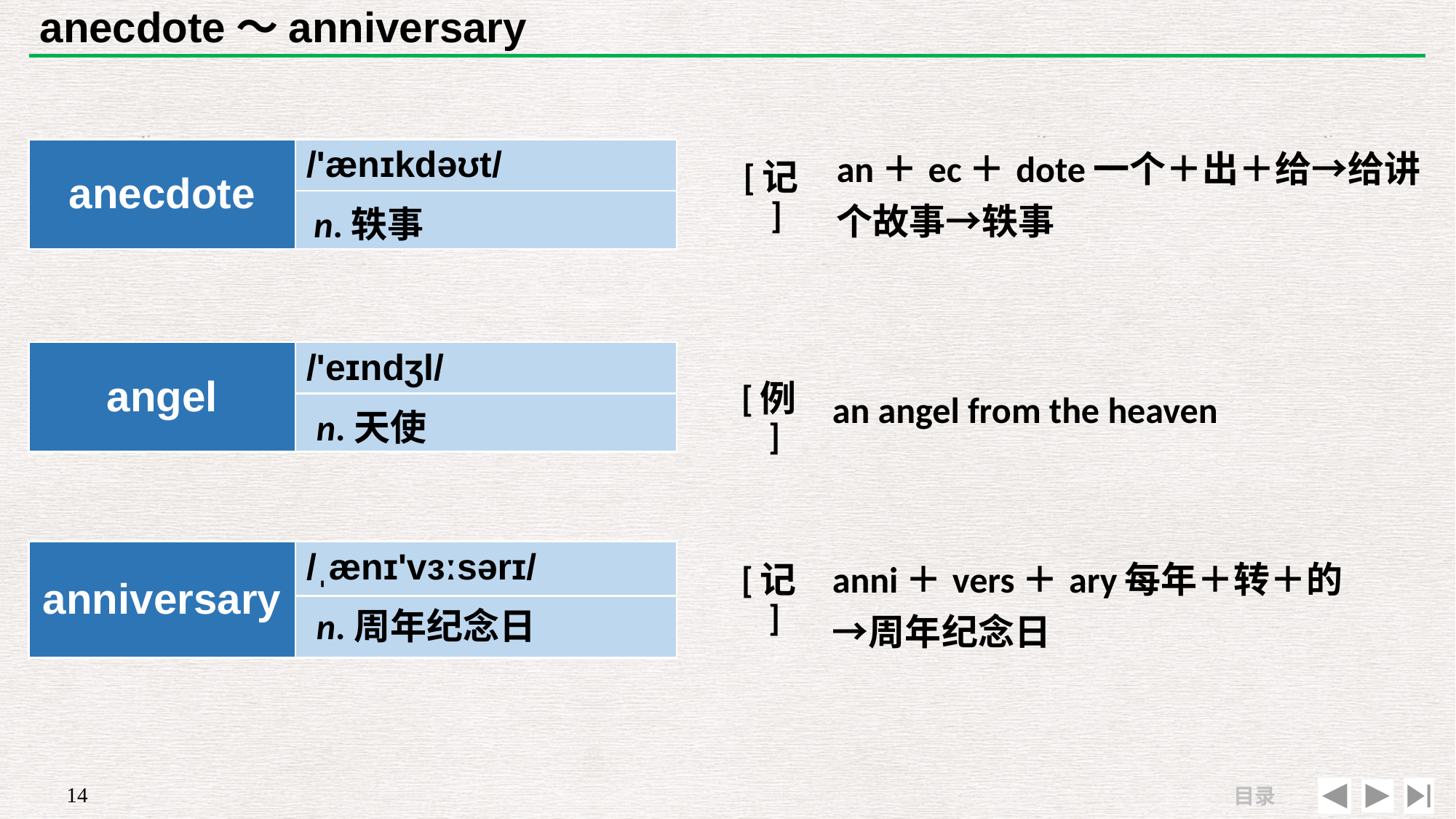

# anecdote～anniversary

|  |  |
| --- | --- |
| [记] | an＋ec＋dote一个＋出＋给→给讲个故事→轶事 |
| anecdote | /'ænɪkdəʊt/ |
| --- | --- |
|  |  |
n.轶事
|  |  |
| --- | --- |
| [例] | an angel from the heaven |
| angel | /'eɪndʒl/ |
| --- | --- |
|  |  |
n.天使
| anniversary | /ˌænɪ'vɜːsərɪ/ |
| --- | --- |
|  |  |
| [记] | anni＋vers＋ary每年＋转＋的→周年纪念日 |
| --- | --- |
|  |  |
n.周年纪念日